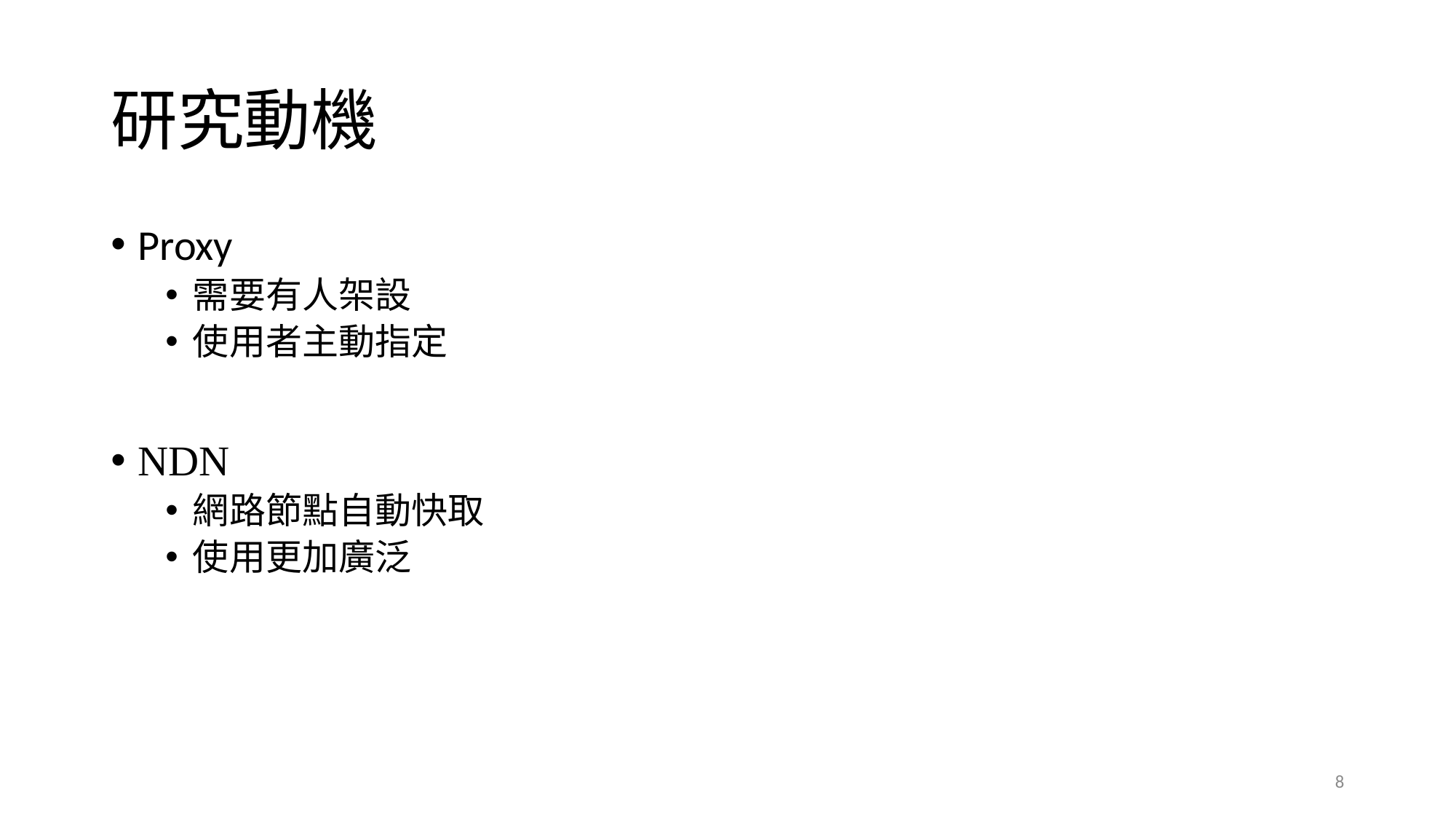

# 研究動機
Proxy
需要有人架設
使用者主動指定

NDN
網路節點自動快取
使用更加廣泛
8